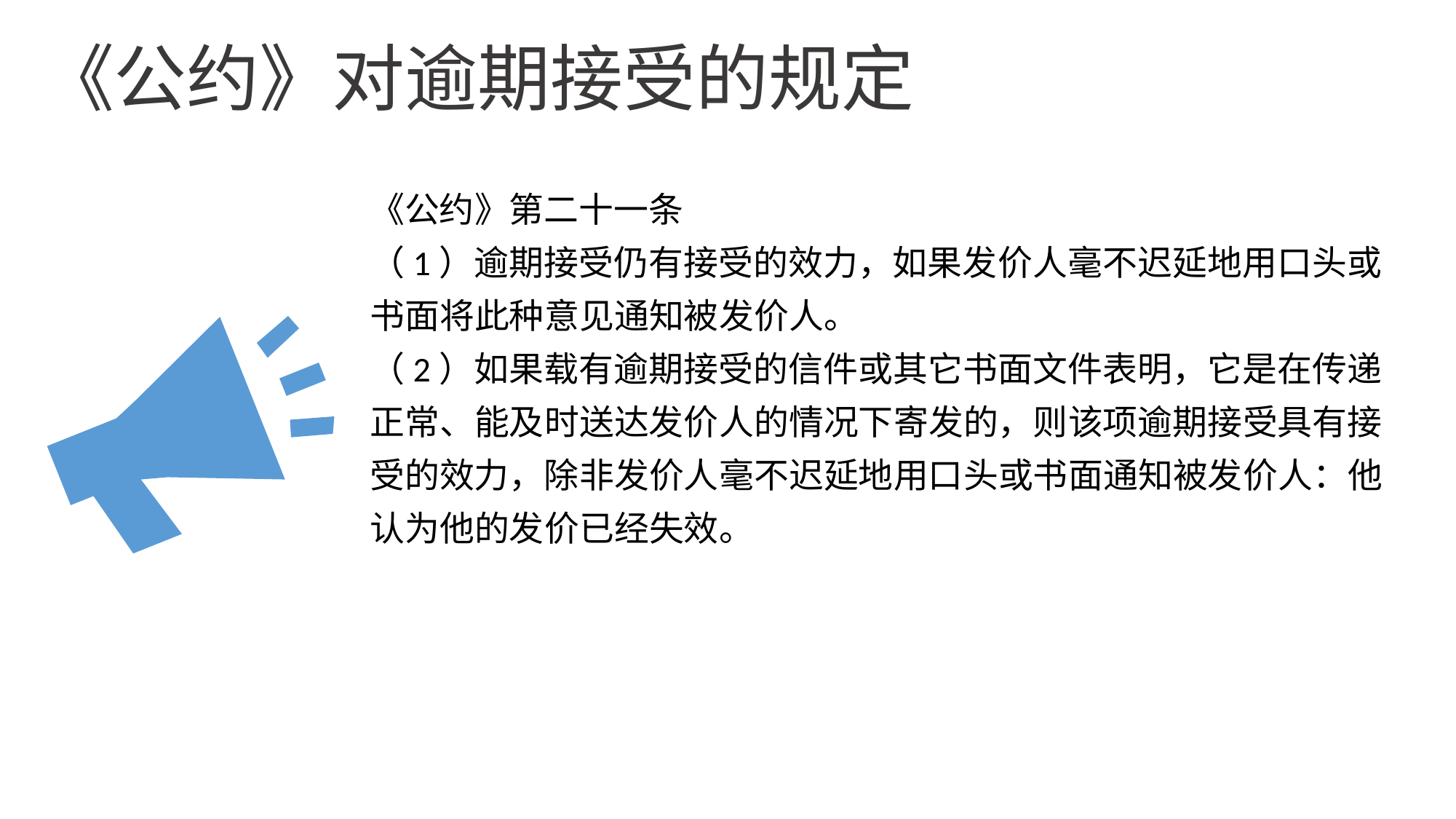

《公约》对逾期接受的规定
《公约》第二十一条
（1）逾期接受仍有接受的效力，如果发价人毫不迟延地用口头或书面将此种意见通知被发价人。
（2）如果载有逾期接受的信件或其它书面文件表明，它是在传递正常、能及时送达发价人的情况下寄发的，则该项逾期接受具有接受的效力，除非发价人毫不迟延地用口头或书面通知被发价人：他认为他的发价已经失效。